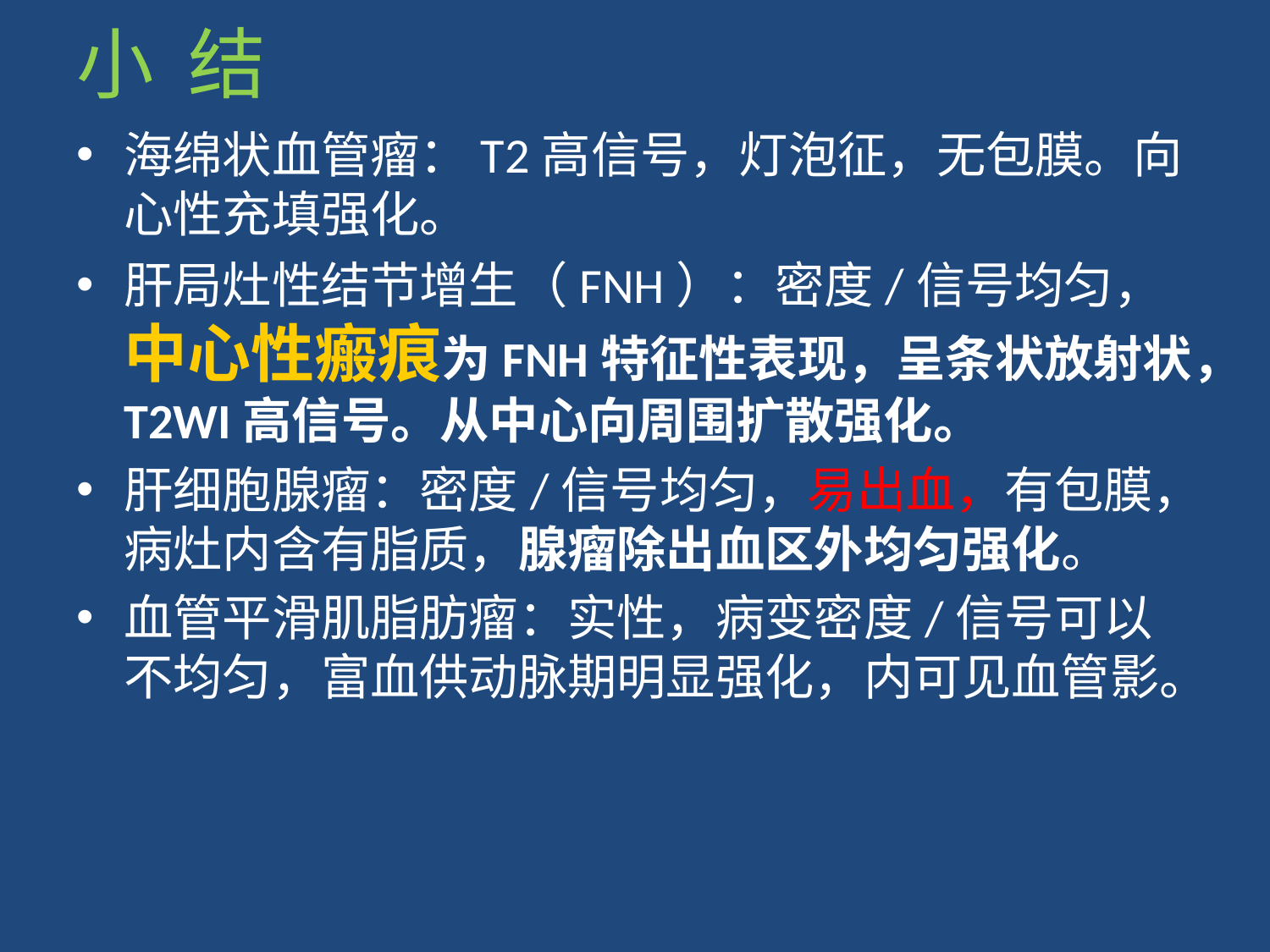

# 小  结
海绵状血管瘤：T2高信号，灯泡征，无包膜。向心性充填强化。
肝局灶性结节增生（FNH）：密度/信号均匀，中心性瘢痕为FNH特征性表现，呈条状放射状，T2WI高信号。从中心向周围扩散强化。
肝细胞腺瘤：密度/信号均匀，易出血，有包膜，病灶内含有脂质，腺瘤除出血区外均匀强化。
血管平滑肌脂肪瘤：实性，病变密度/信号可以不均匀，富血供动脉期明显强化，内可见血管影。